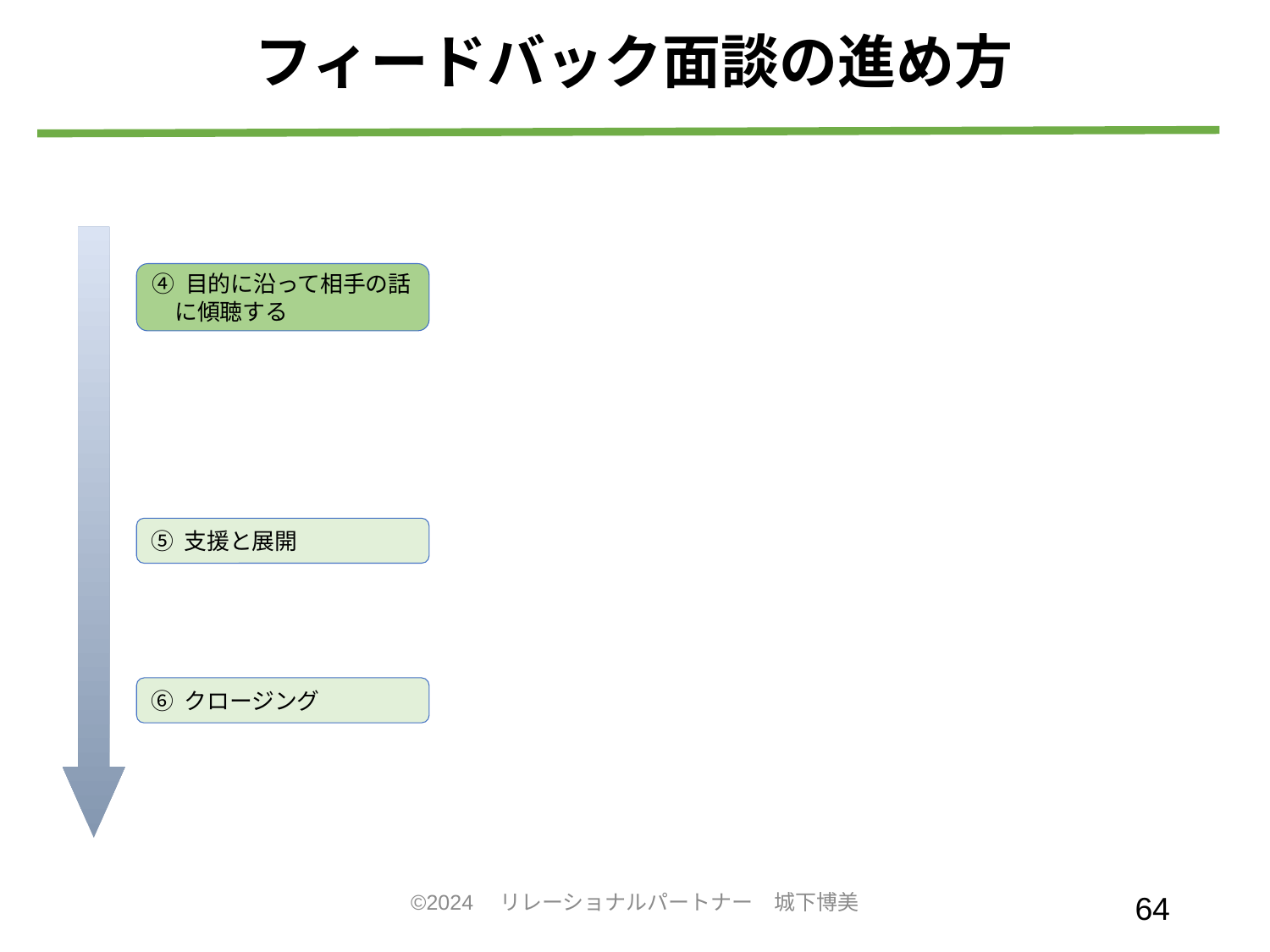

フィードバック面談の進め方

④ 目的に沿って相手の話
　に傾聴する
⑤ 支援と展開
⑥ クロージング
©2024　リレーショナルパートナー　城下博美
64